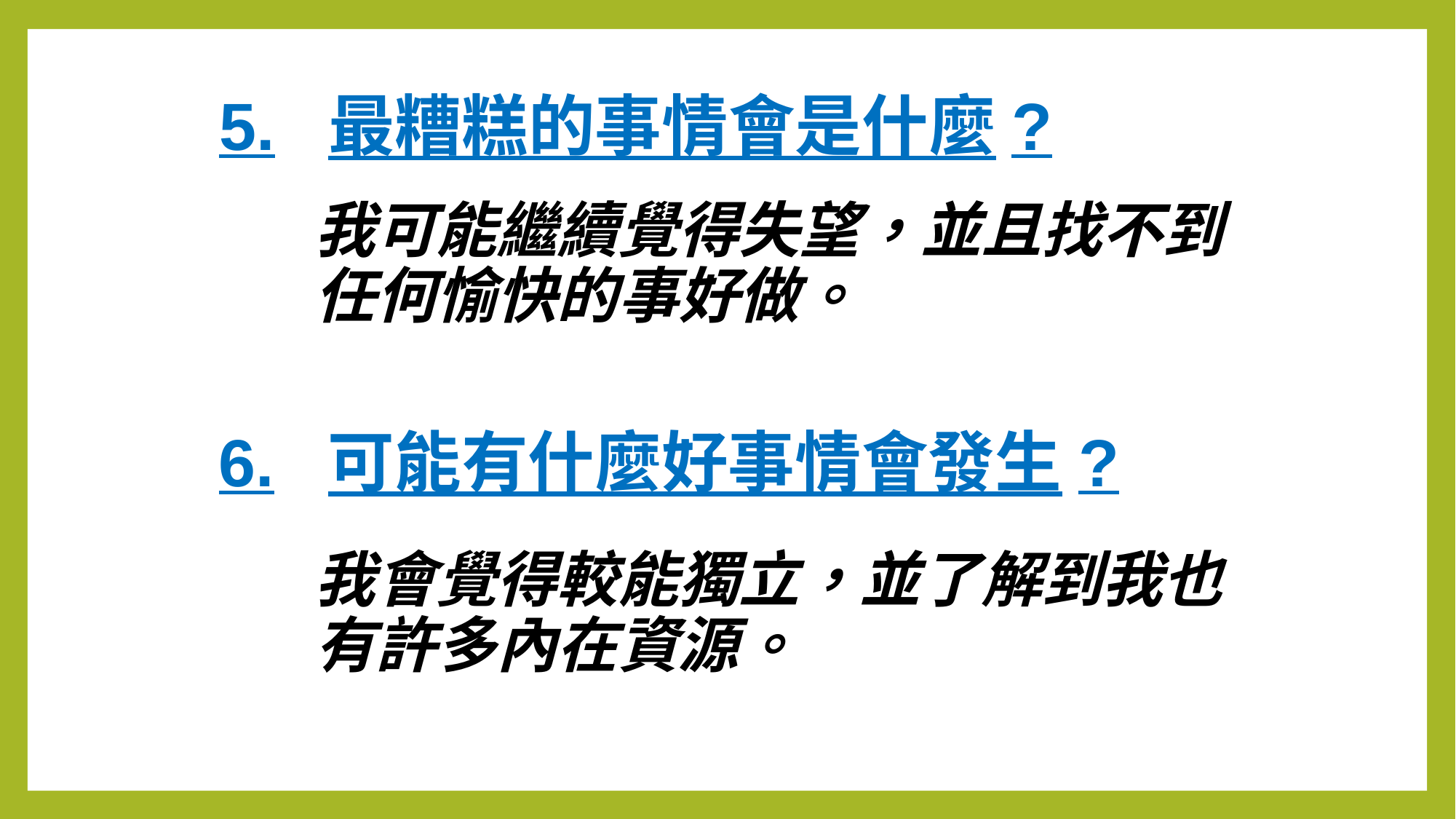

5.	最糟糕的事情會是什麼?
我可能繼續覺得失望，並且找不到任何愉快的事好做。
6.	可能有什麼好事情會發生?
我會覺得較能獨立，並了解到我也有許多內在資源。